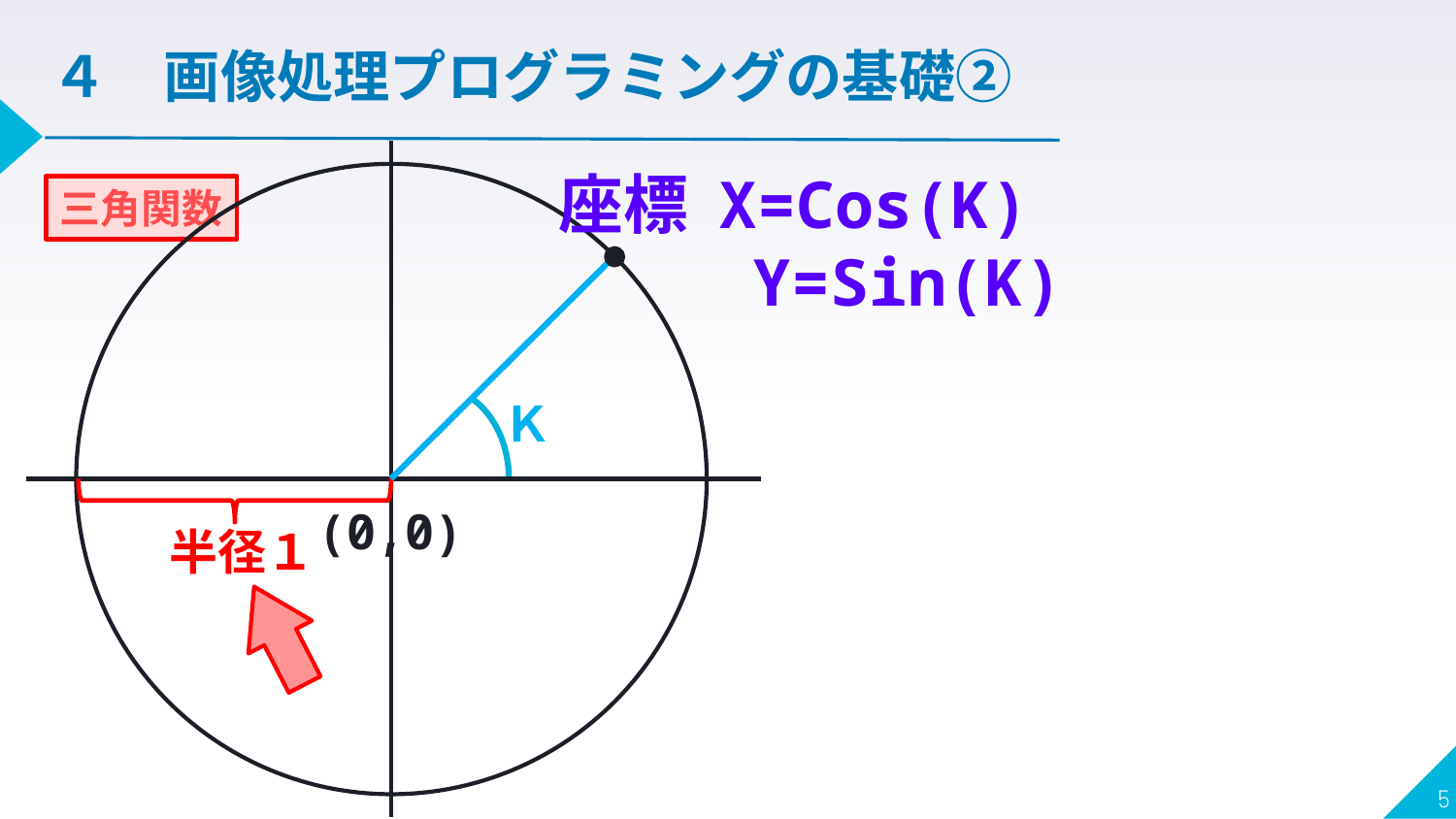

４　画像処理プログラミングの基礎②
座標 X=Cos(K)
     Y=Sin(K)

三角関数

Ｋ

半径１
(0,0)

5